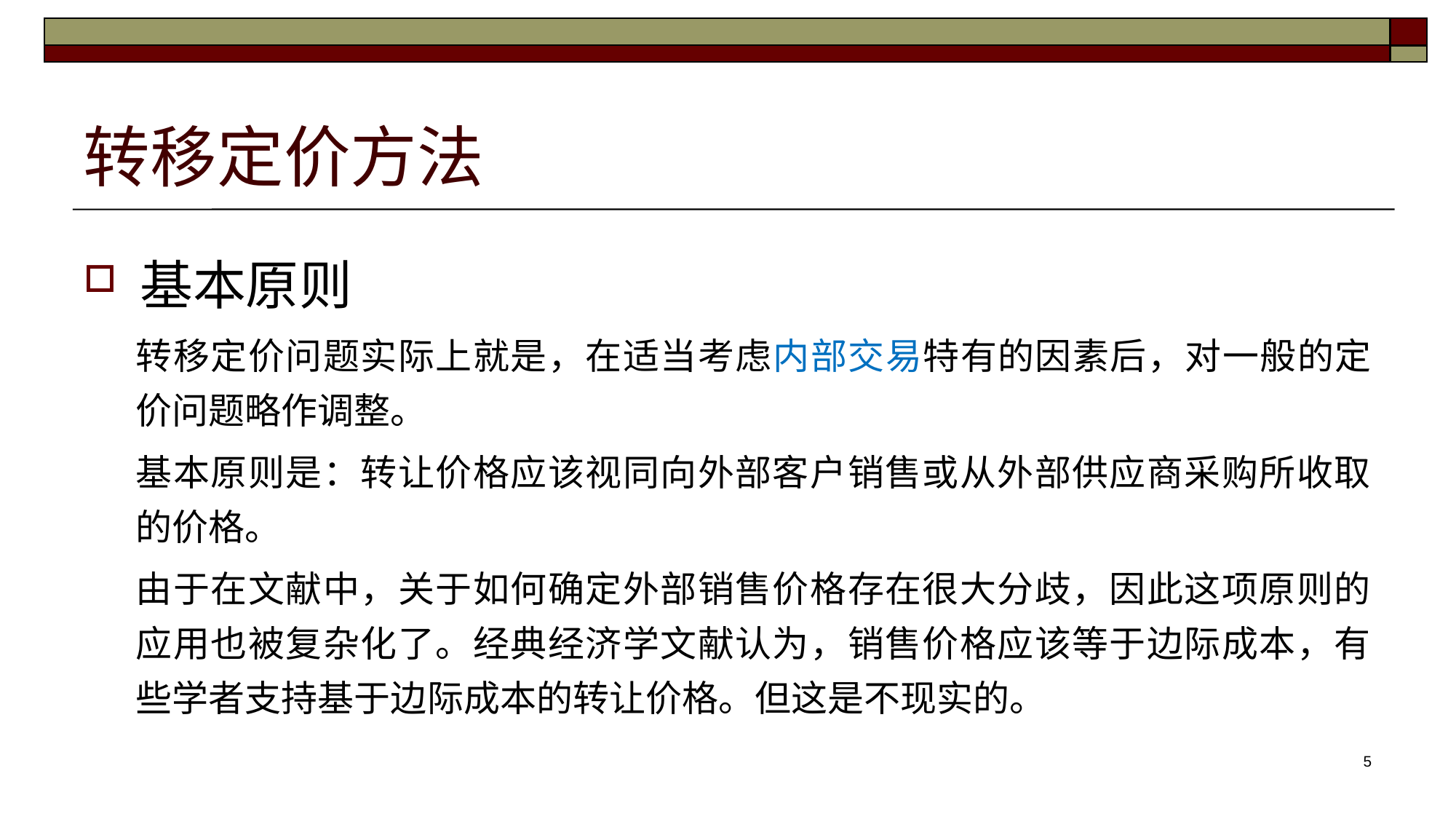

# 转移定价方法
基本原则
转移定价问题实际上就是，在适当考虑内部交易特有的因素后，对一般的定价问题略作调整。
基本原则是：转让价格应该视同向外部客户销售或从外部供应商采购所收取的价格。
由于在文献中，关于如何确定外部销售价格存在很大分歧，因此这项原则的应用也被复杂化了。经典经济学文献认为，销售价格应该等于边际成本，有些学者支持基于边际成本的转让价格。但这是不现实的。
5